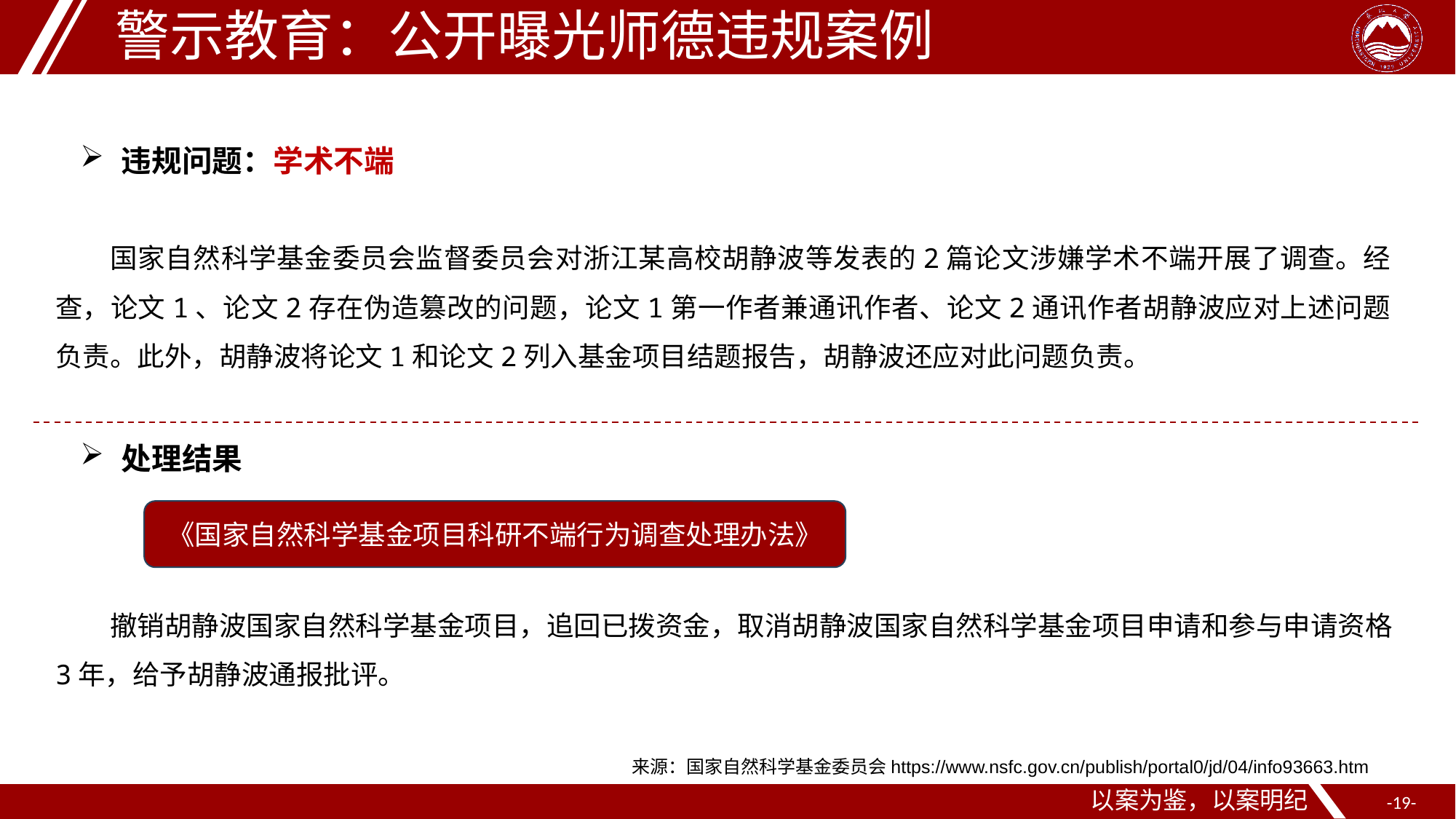

警示教育：公开曝光师德违规案例
违规问题：学术不端
国家自然科学基金委员会监督委员会对浙江某高校胡静波等发表的2篇论文涉嫌学术不端开展了调查。经查，论文1、论文2存在伪造篡改的问题，论文1第一作者兼通讯作者、论文2通讯作者胡静波应对上述问题负责。此外，胡静波将论文1和论文2列入基金项目结题报告，胡静波还应对此问题负责。
处理结果
《国家自然科学基金项目科研不端行为调查处理办法》
撤销胡静波国家自然科学基金项目，追回已拨资金，取消胡静波国家自然科学基金项目申请和参与申请资格3年，给予胡静波通报批评。
来源：国家自然科学基金委员会https://www.nsfc.gov.cn/publish/portal0/jd/04/info93663.htm

以案为鉴，以案明纪
-19-